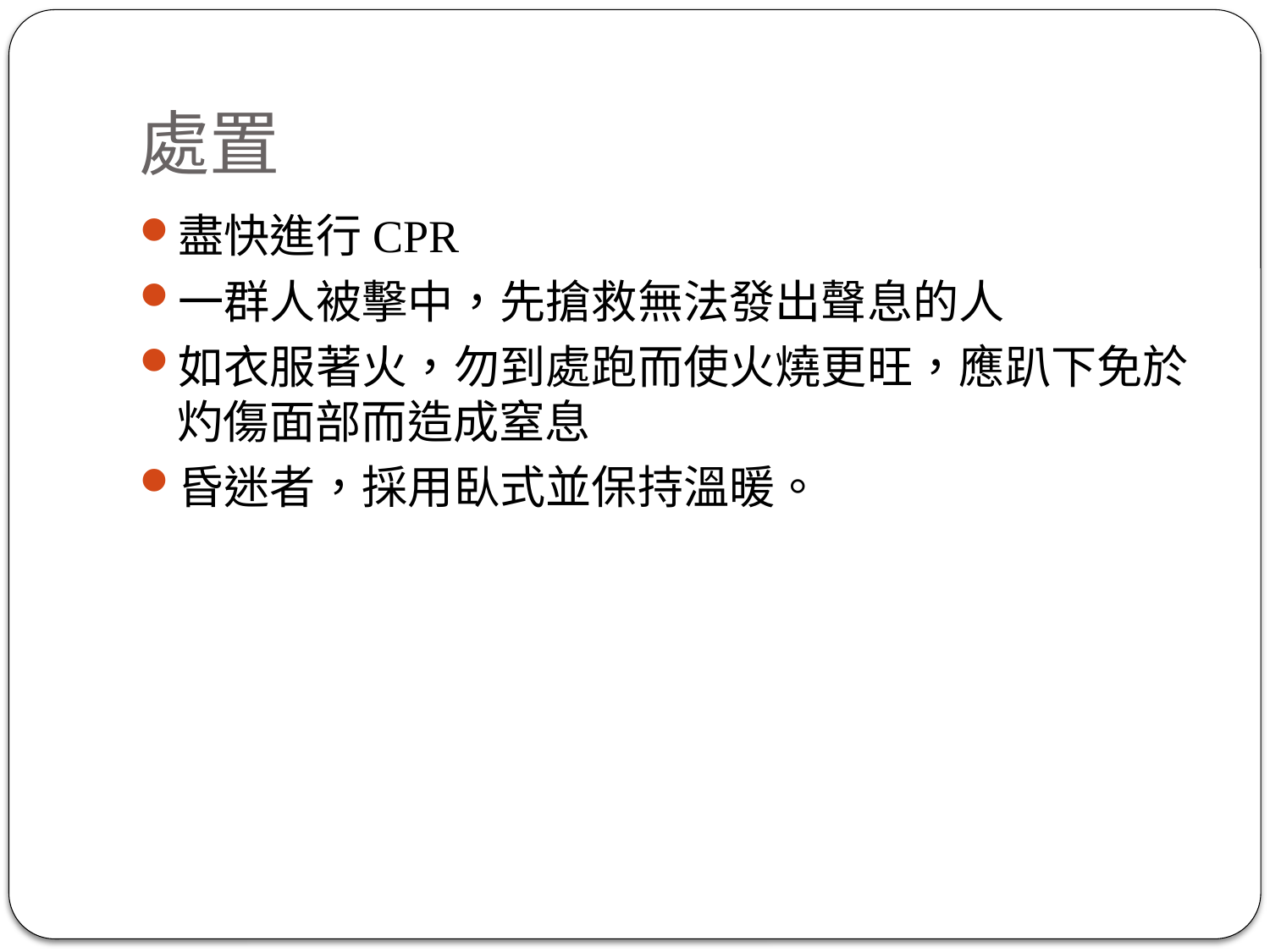

# 處置
盡快進行CPR
一群人被擊中，先搶救無法發出聲息的人
如衣服著火，勿到處跑而使火燒更旺，應趴下免於灼傷面部而造成窒息
昏迷者，採用臥式並保持溫暖。